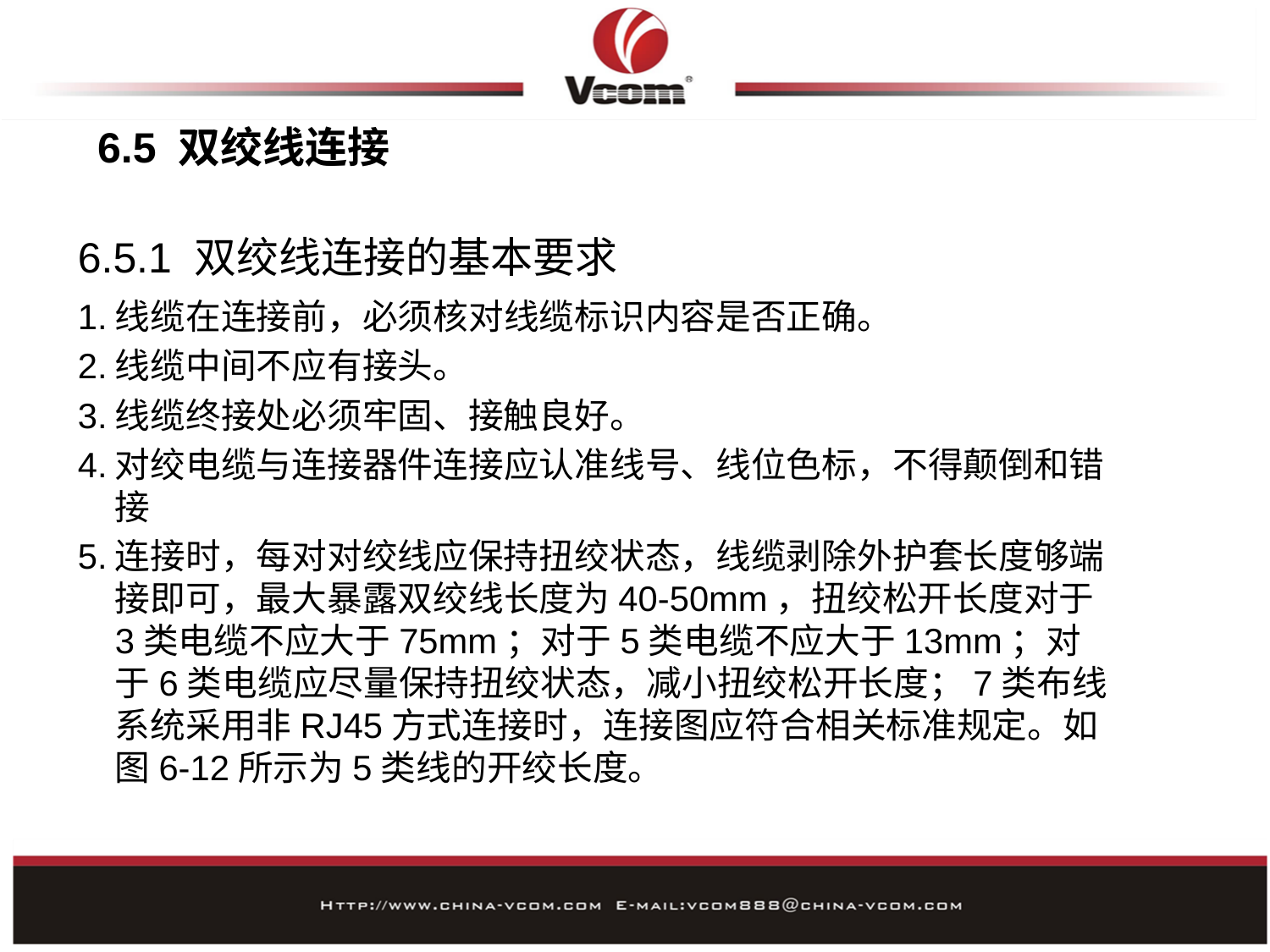

# 6.5 双绞线连接
6.5.1 双绞线连接的基本要求
线缆在连接前，必须核对线缆标识内容是否正确。
线缆中间不应有接头。
线缆终接处必须牢固、接触良好。
对绞电缆与连接器件连接应认准线号、线位色标，不得颠倒和错接
连接时，每对对绞线应保持扭绞状态，线缆剥除外护套长度够端接即可，最大暴露双绞线长度为40-50mm，扭绞松开长度对于3类电缆不应大于75mm；对于5类电缆不应大于13mm；对于6类电缆应尽量保持扭绞状态，减小扭绞松开长度；7类布线系统采用非RJ45方式连接时，连接图应符合相关标准规定。如图6-12所示为5类线的开绞长度。